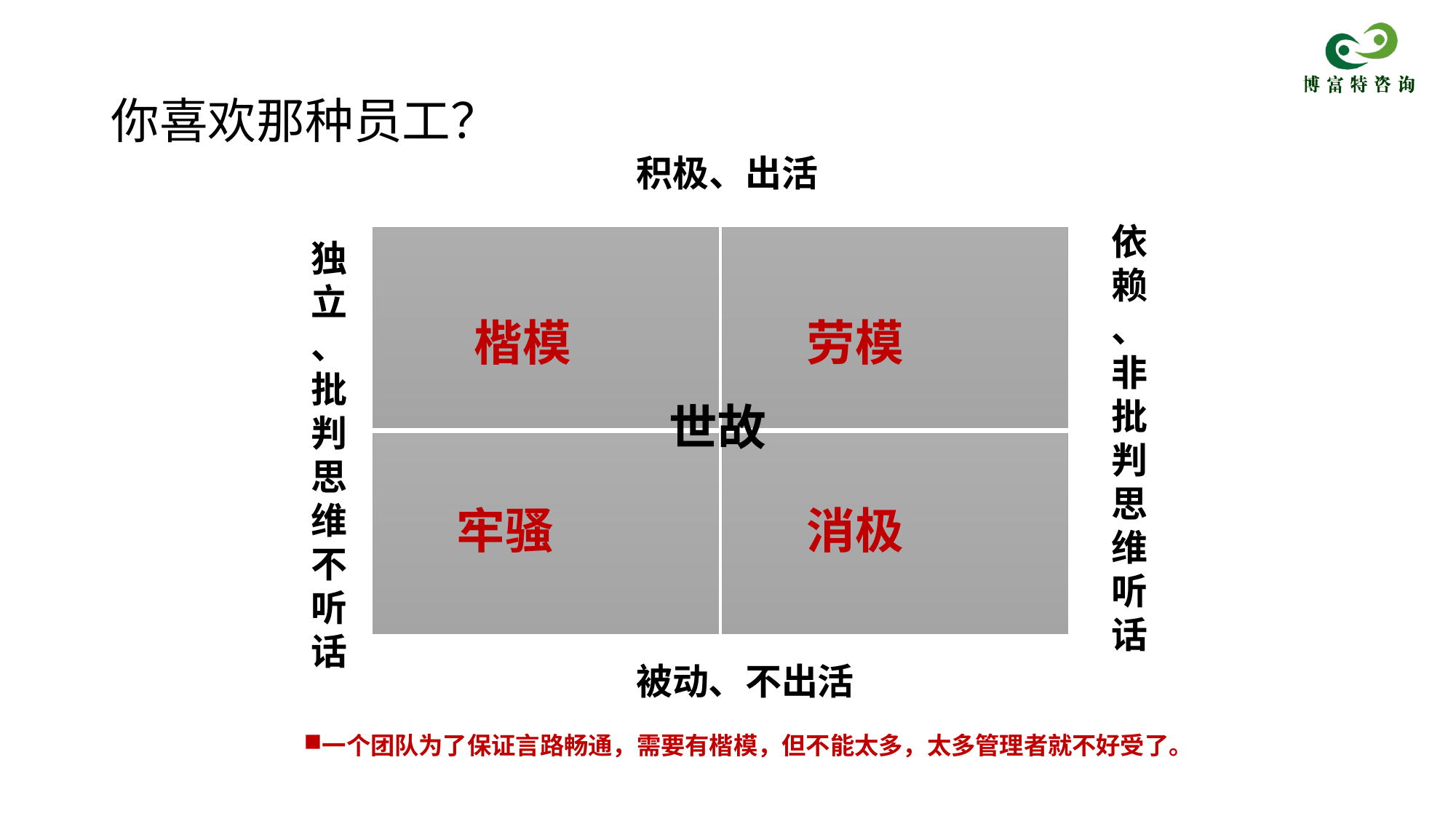

# 你喜欢那种员工？
积极、出活
依赖、非批判思维
听话

独立、批判思维
不听话
楷模
劳模
世故

牢骚
消极
被动、不出活
一个团队为了保证言路畅通，需要有楷模，但不能太多，太多管理者就不好受了。